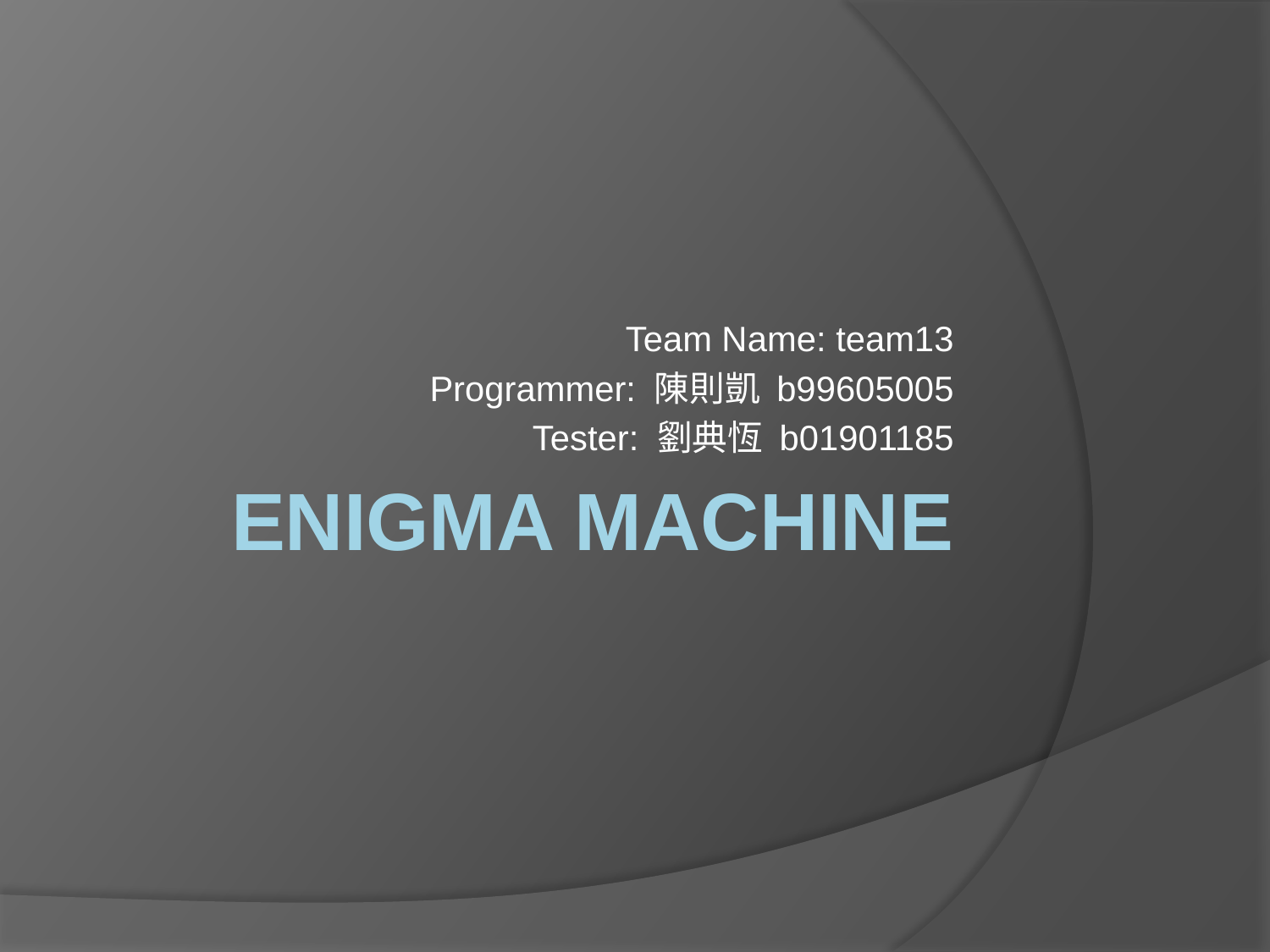

Team Name: team13
Programmer: 陳則凱 b99605005
Tester: 劉典恆 b01901185
# Enigma Machine